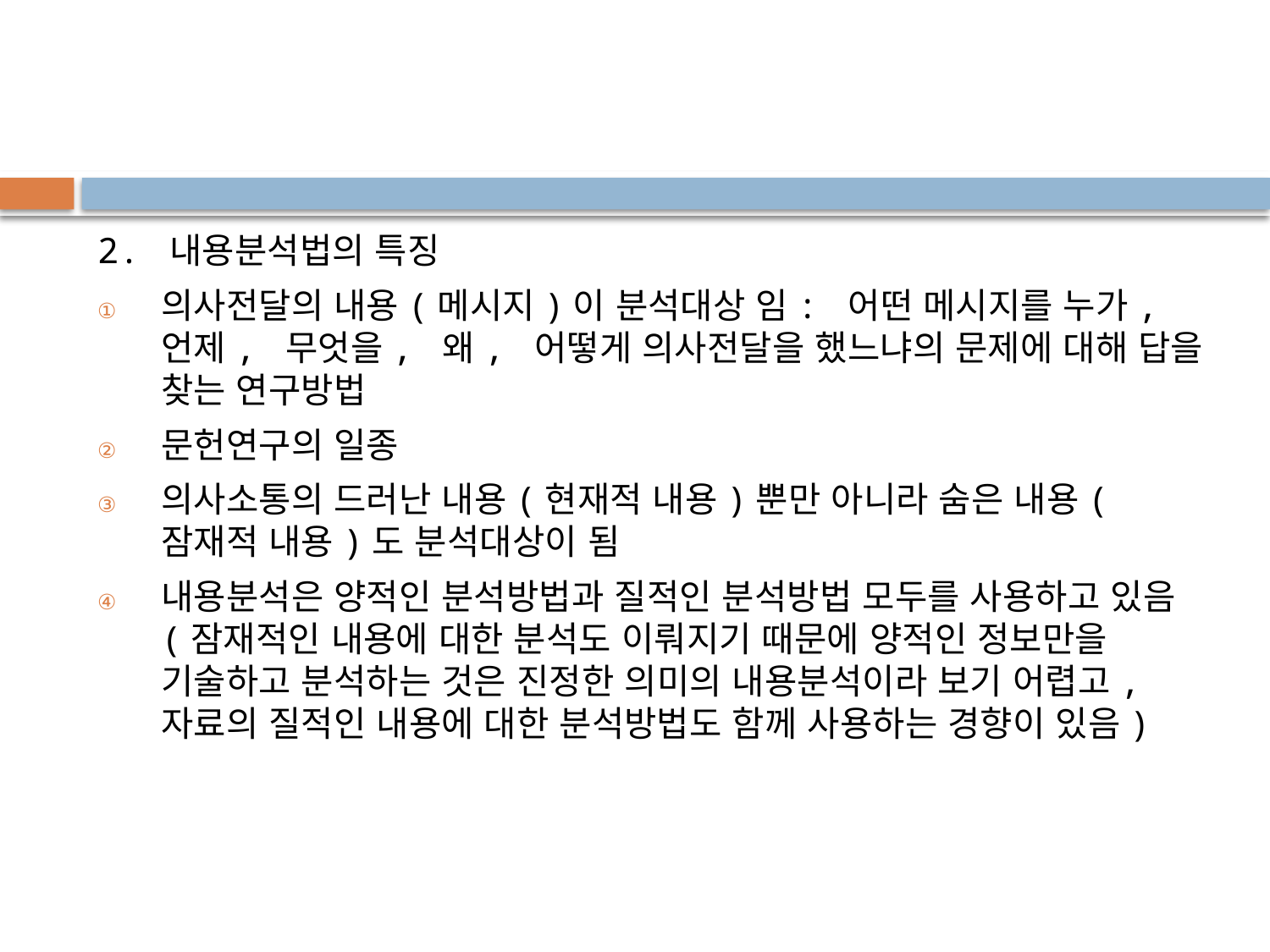

#
2. 내용분석법의 특징
의사전달의 내용(메시지)이 분석대상 임: 어떤 메시지를 누가, 언제, 무엇을, 왜, 어떻게 의사전달을 했느냐의 문제에 대해 답을 찾는 연구방법
문헌연구의 일종
의사소통의 드러난 내용(현재적 내용)뿐만 아니라 숨은 내용(잠재적 내용)도 분석대상이 됨
내용분석은 양적인 분석방법과 질적인 분석방법 모두를 사용하고 있음(잠재적인 내용에 대한 분석도 이뤄지기 때문에 양적인 정보만을 기술하고 분석하는 것은 진정한 의미의 내용분석이라 보기 어렵고, 자료의 질적인 내용에 대한 분석방법도 함께 사용하는 경향이 있음)